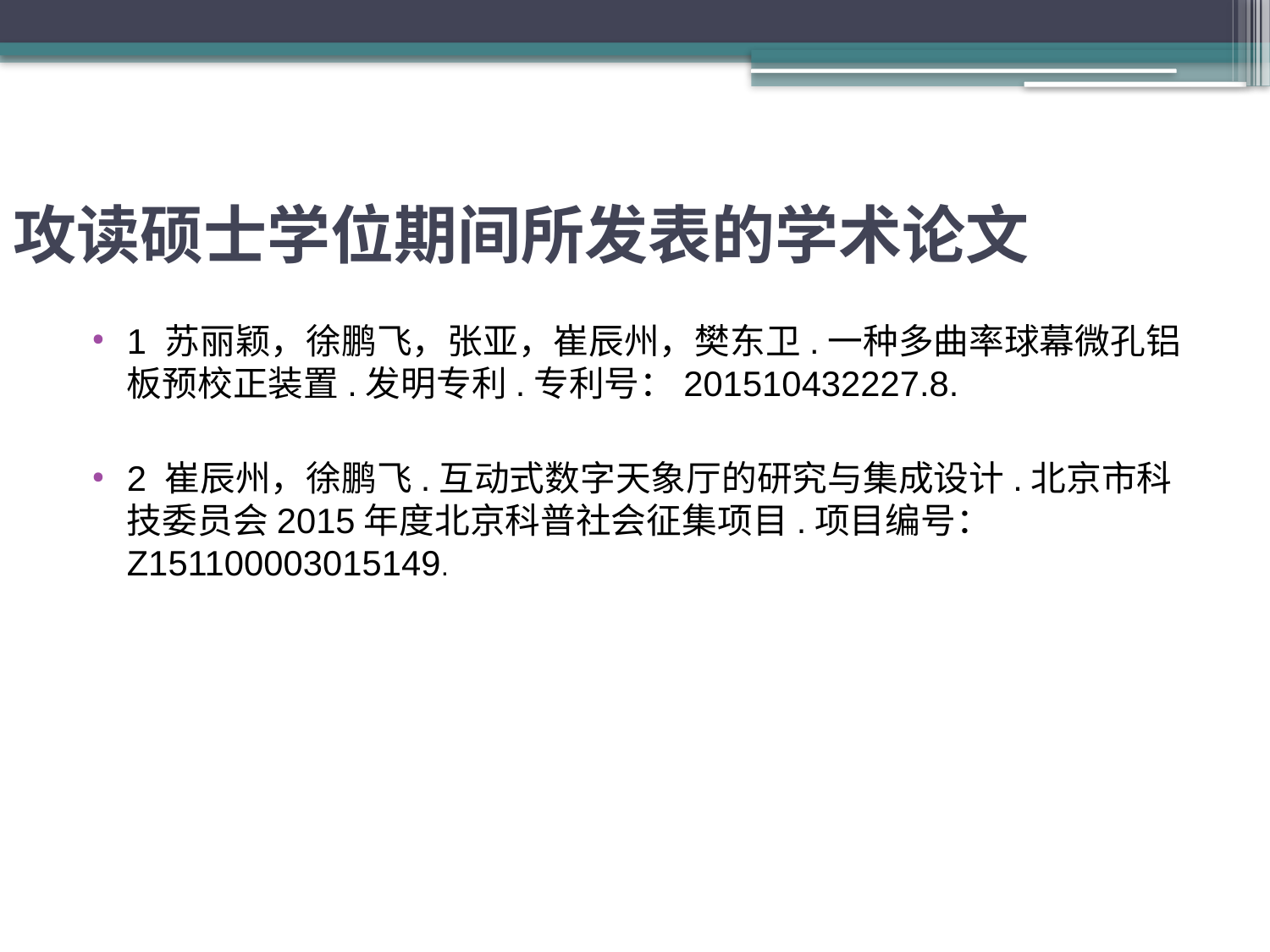

# 攻读硕士学位期间所发表的学术论文
1 苏丽颖，徐鹏飞，张亚，崔辰州，樊东卫.一种多曲率球幕微孔铝板预校正装置.发明专利.专利号：201510432227.8.

2 崔辰州，徐鹏飞.互动式数字天象厅的研究与集成设计.北京市科技委员会2015年度北京科普社会征集项目.项目编号：Z151100003015149.